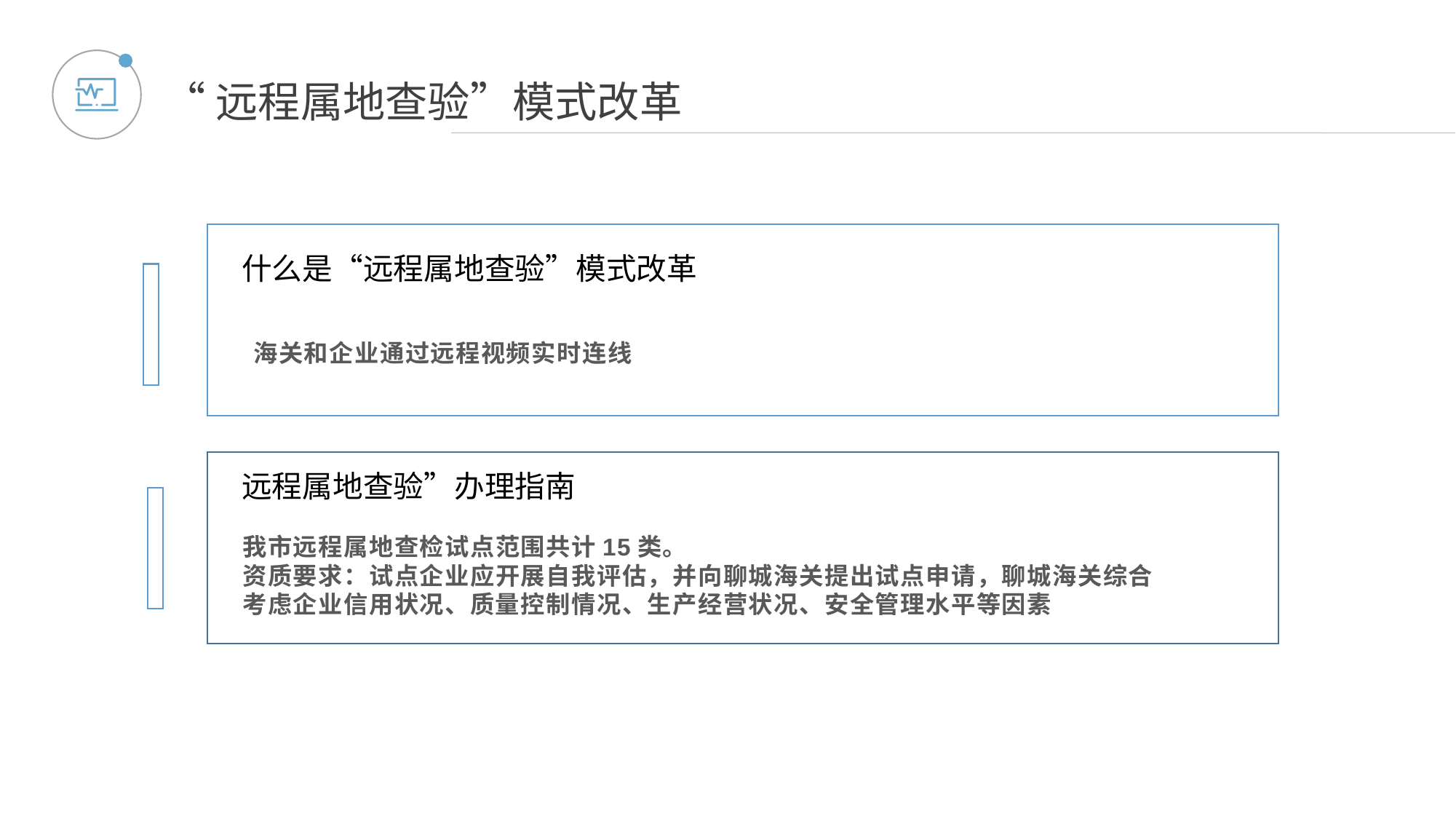

“远程属地查验”模式改革

我市远程属地查检试点范围共计15类。
资质要求：试点企业应开展自我评估，并向聊城海关提出试点申请，聊城海关综合考虑企业信用状况、质量控制情况、生产经营状况、安全管理水平等因素
什么是“远程属地查验”模式改革

海关和企业通过远程视频实时连线

远程属地查验”办理指南